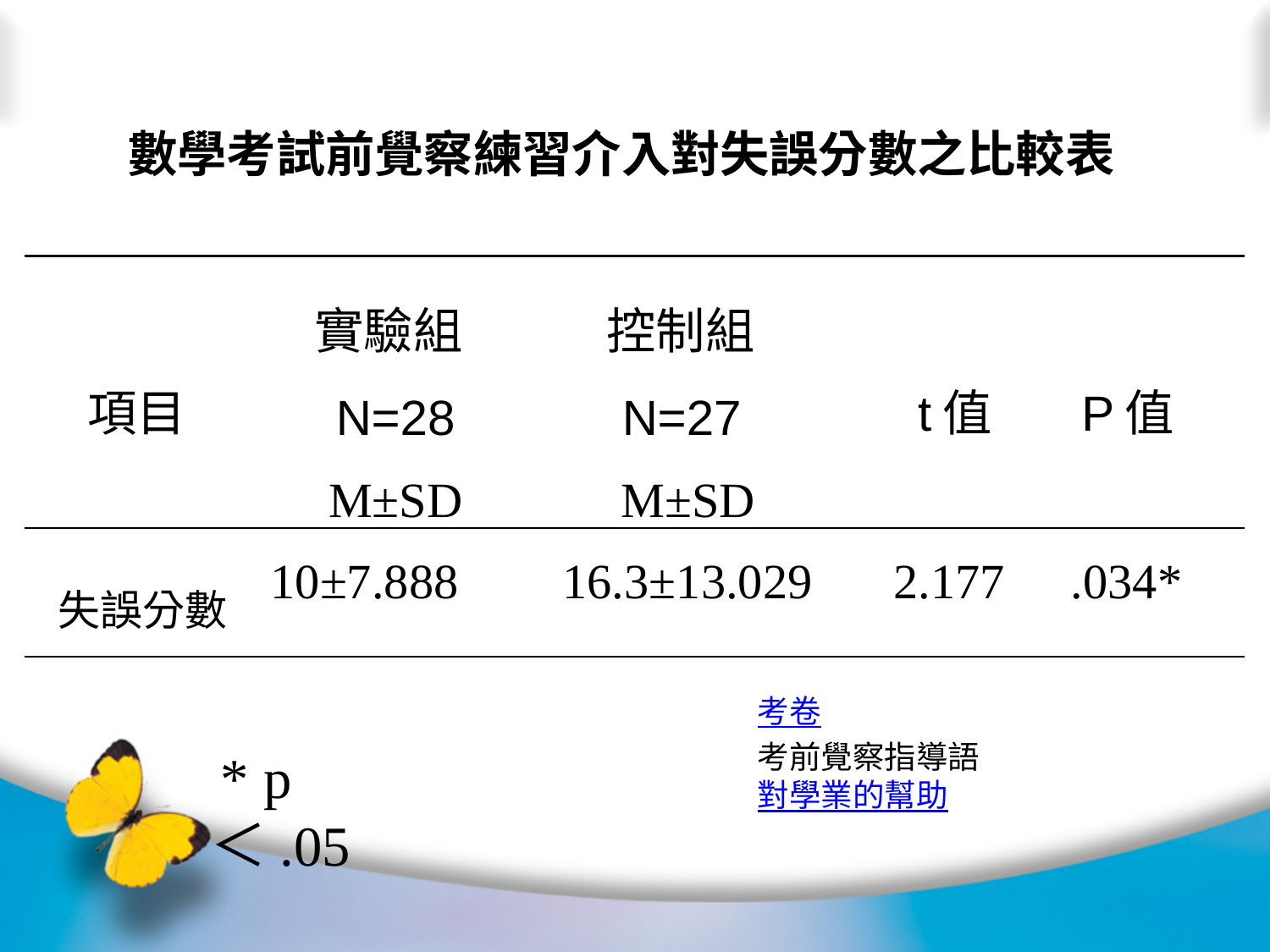

數學考試前覺察練習介入對失誤分數之比較表
| 項目 | 實驗組N=28 M±SD | 控制組N=27 M±SD | t值 | P值 |
| --- | --- | --- | --- | --- |
| 失誤分數 | 10±7.888 | 16.3±13.029 | 2.177 | .034\* |
考卷
考前覺察指導語
對學業的幫助
* p＜.05